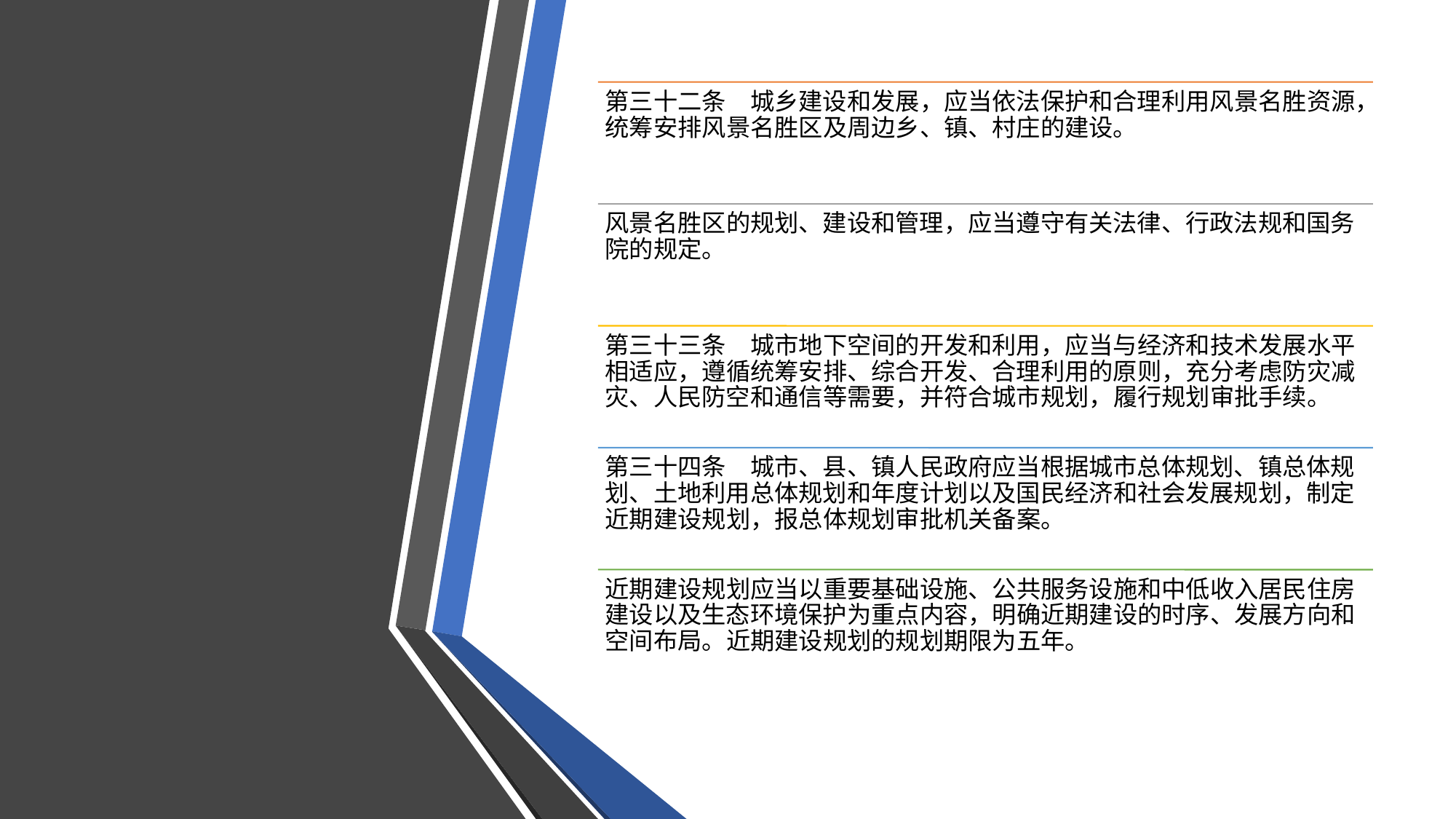

#
第三十二条　城乡建设和发展，应当依法保护和合理利用风景名胜资源，统筹安排风景名胜区及周边乡、镇、村庄的建设。
风景名胜区的规划、建设和管理，应当遵守有关法律、行政法规和国务院的规定。
第三十三条　城市地下空间的开发和利用，应当与经济和技术发展水平相适应，遵循统筹安排、综合开发、合理利用的原则，充分考虑防灾减灾、人民防空和通信等需要，并符合城市规划，履行规划审批手续。
第三十四条　城市、县、镇人民政府应当根据城市总体规划、镇总体规划、土地利用总体规划和年度计划以及国民经济和社会发展规划，制定近期建设规划，报总体规划审批机关备案。
近期建设规划应当以重要基础设施、公共服务设施和中低收入居民住房建设以及生态环境保护为重点内容，明确近期建设的时序、发展方向和空间布局。近期建设规划的规划期限为五年。